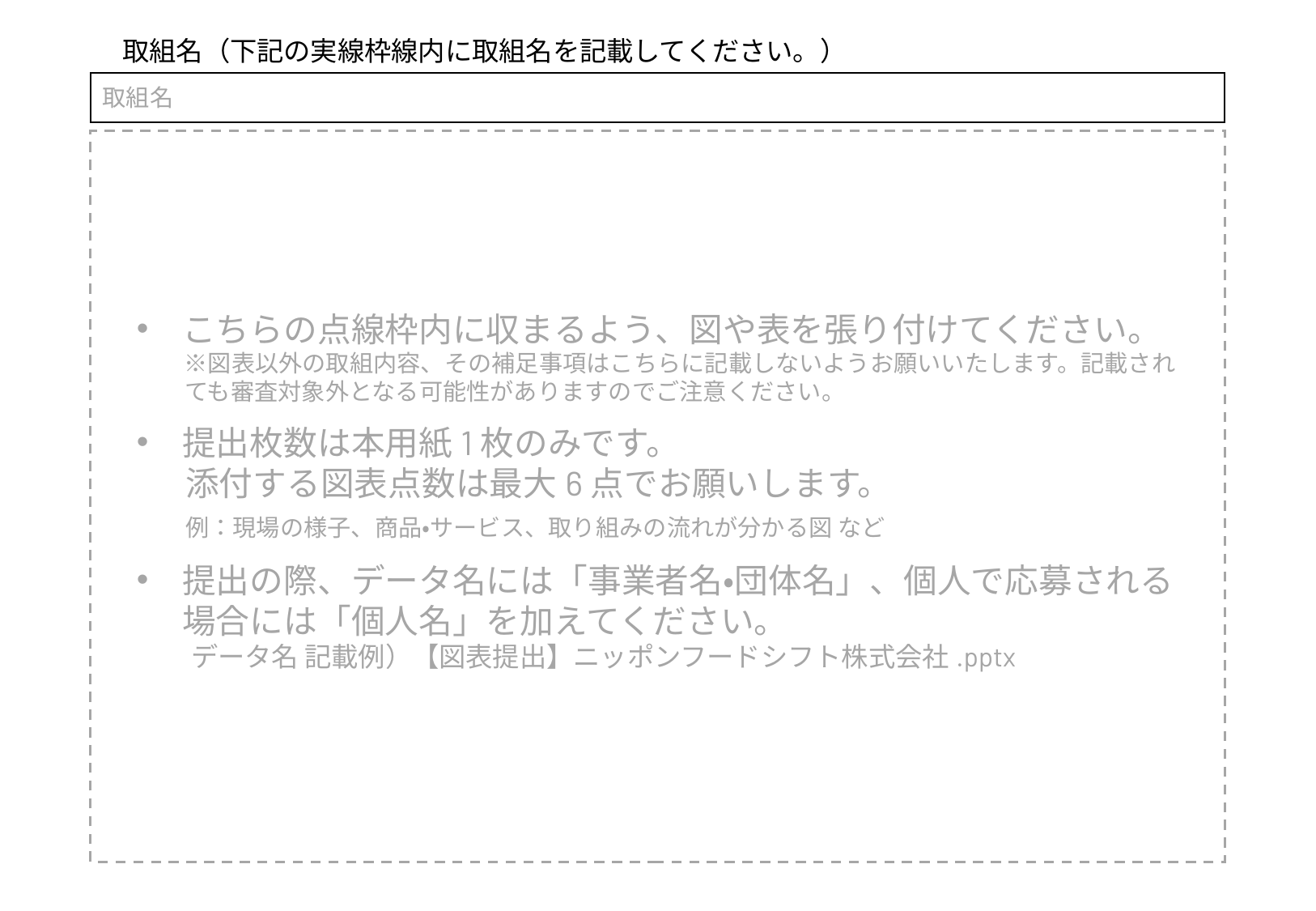

取組名（下記の実線枠線内に取組名を記載してください。）
| 取組名 |
| --- |

こちらの点線枠内に収まるよう、図や表を張り付けてください。
　　※図表以外の取組内容、その補足事項はこちらに記載しないようお願いいたします。記載されても審査対象外となる可能性がありますのでご注意ください。

提出枚数は本用紙1枚のみです。
　  添付する図表点数は最大6点でお願いします。
　  例：現場の様子、商品・サービス、取り組みの流れが分かる図 など

提出の際、データ名には「事業者名・団体名」、個人で応募される場合には「個人名」を加えてください。
　　　　データ名 記載例）【図表提出】ニッポンフードシフト株式会社.pptx